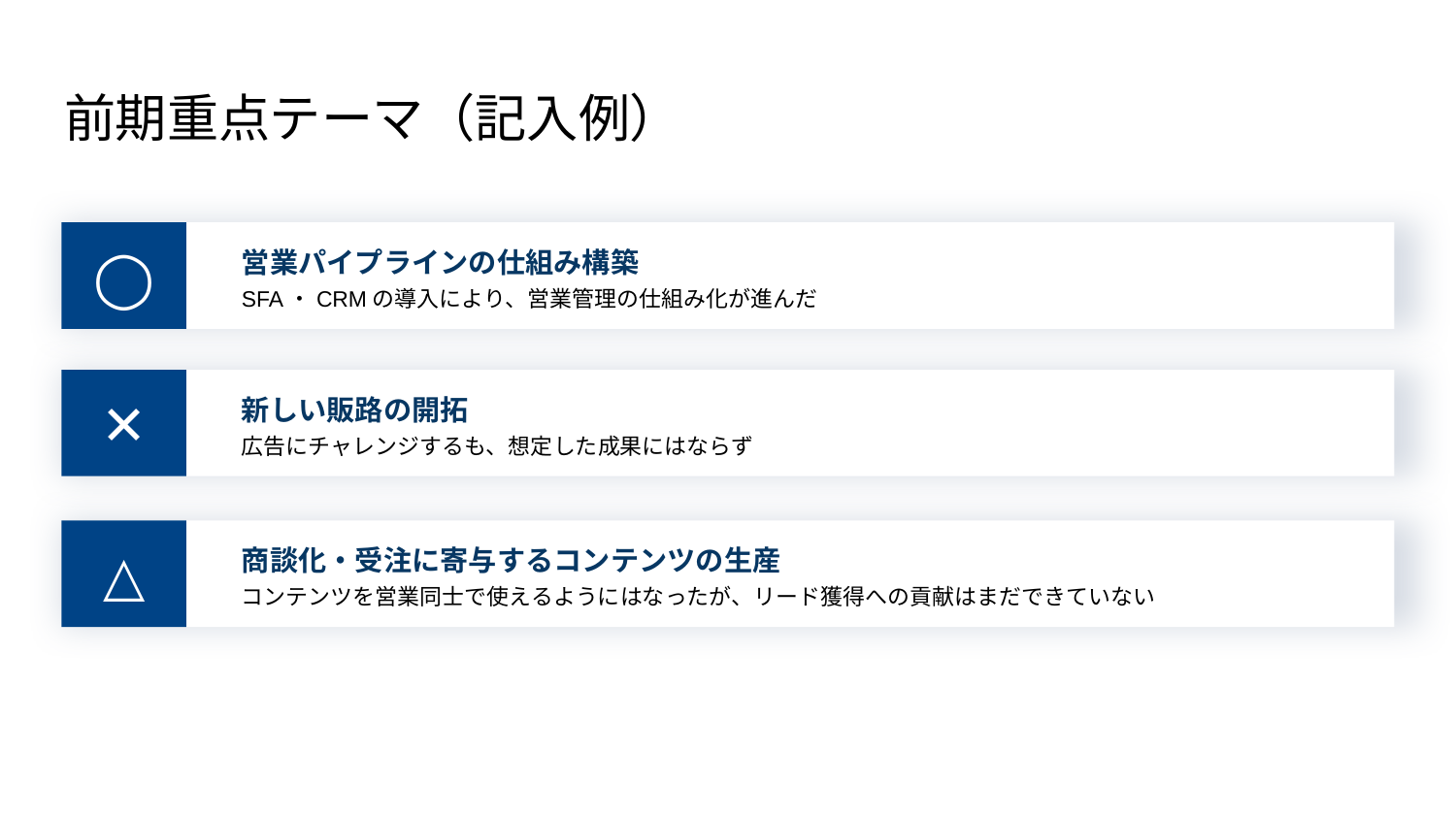

# 前期重点テーマ（記入例）
◯

営業パイプラインの仕組み構築
SFA・CRMの導入により、営業管理の仕組み化が進んだ

✕
新しい販路の開拓
広告にチャレンジするも、想定した成果にはならず

△
商談化・受注に寄与するコンテンツの生産
コンテンツを営業同士で使えるようにはなったが、リード獲得への貢献はまだできていない